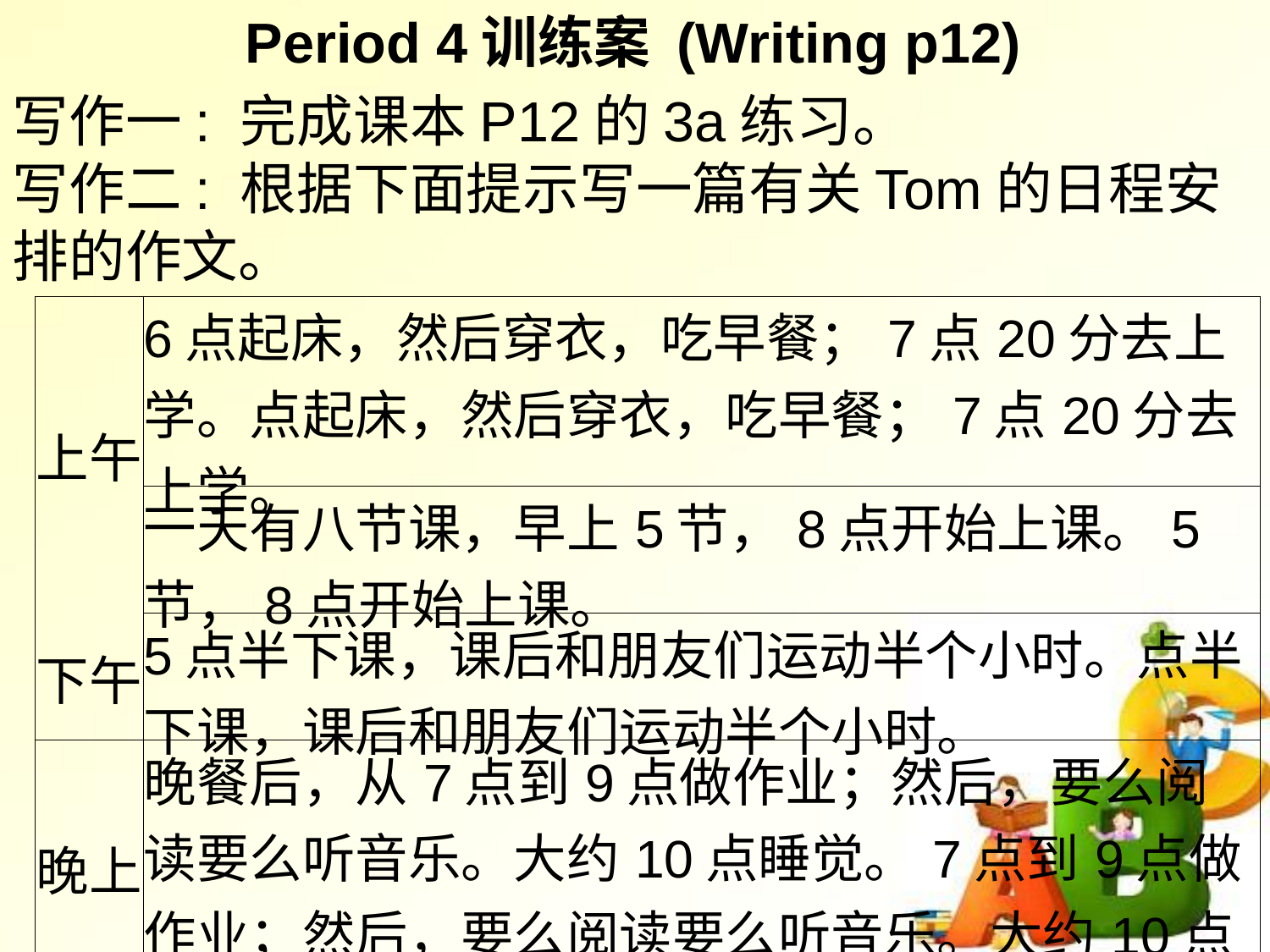

Period 4训练案 (Writing p12)
写作一: 完成课本P12的3a练习。
写作二: 根据下面提示写一篇有关Tom的日程安排的作文。
| 上午 | 6点起床，然后穿衣，吃早餐；7点20分去上学。点起床，然后穿衣，吃早餐；7点20分去上学。 |
| --- | --- |
|  | 一天有八节课，早上5节，8点开始上课。5节，8点开始上课。 |
| 下午 | 5点半下课，课后和朋友们运动半个小时。点半下课，课后和朋友们运动半个小时。 |
| 晚上 | 晚餐后，从7点到9点做作业；然后，要么阅读要么听音乐。大约10点睡觉。7点到9点做作业；然后，要么阅读要么听音乐。大约10点睡觉。 |